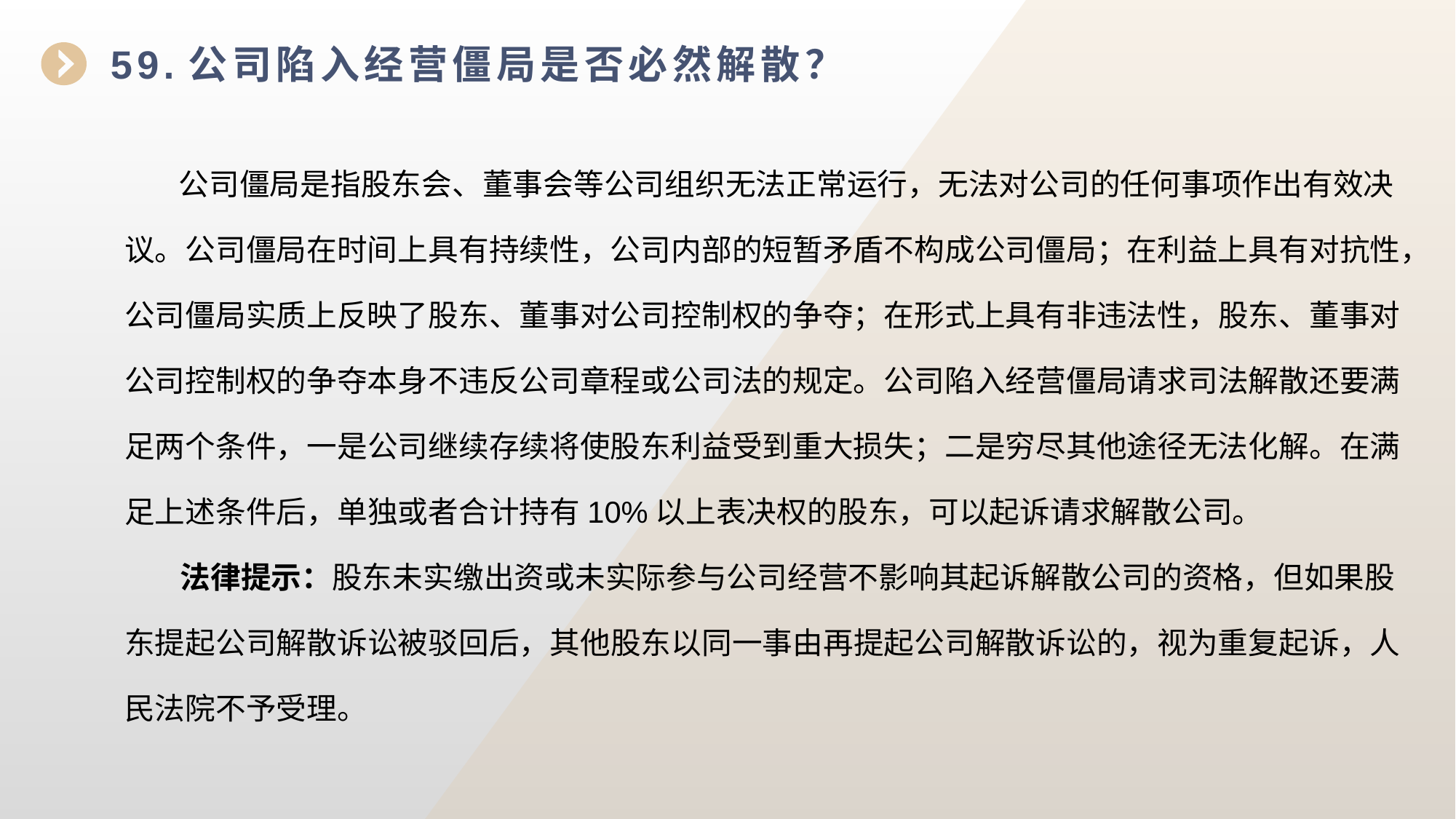

59.公司陷入经营僵局是否必然解散？

       公司僵局是指股东会、董事会等公司组织无法正常运行，无法对公司的任何事项作出有效决议。公司僵局在时间上具有持续性，公司内部的短暂矛盾不构成公司僵局；在利益上具有对抗性，公司僵局实质上反映了股东、董事对公司控制权的争夺；在形式上具有非违法性，股东、董事对公司控制权的争夺本身不违反公司章程或公司法的规定。公司陷入经营僵局请求司法解散还要满足两个条件，一是公司继续存续将使股东利益受到重大损失；二是穷尽其他途径无法化解。在满足上述条件后，单独或者合计持有10%以上表决权的股东，可以起诉请求解散公司。
       法律提示：股东未实缴出资或未实际参与公司经营不影响其起诉解散公司的资格，但如果股东提起公司解散诉讼被驳回后，其他股东以同一事由再提起公司解散诉讼的，视为重复起诉，人民法院不予受理。